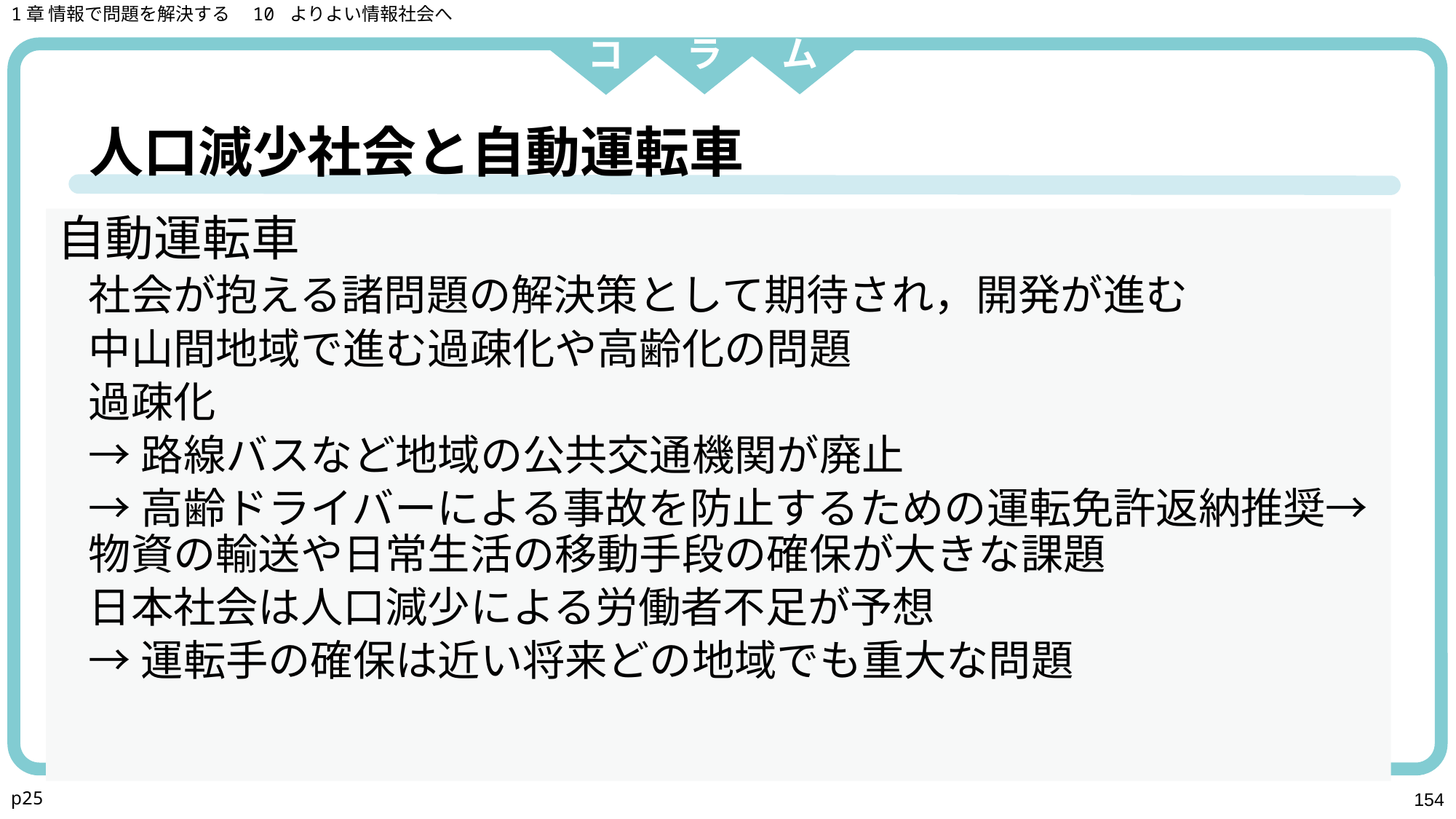

1章 情報で問題を解決する　10 よりよい情報社会へ

人口減少社会と自動運転車
自動運転車
社会が抱える諸問題の解決策として期待され，開発が進む
中山間地域で進む過疎化や高齢化の問題
過疎化
→路線バスなど地域の公共交通機関が廃止
→高齢ドライバーによる事故を防止するための運転免許返納推奨→物資の輸送や日常生活の移動手段の確保が大きな課題
日本社会は人口減少による労働者不足が予想
→運転手の確保は近い将来どの地域でも重大な問題
p25
154